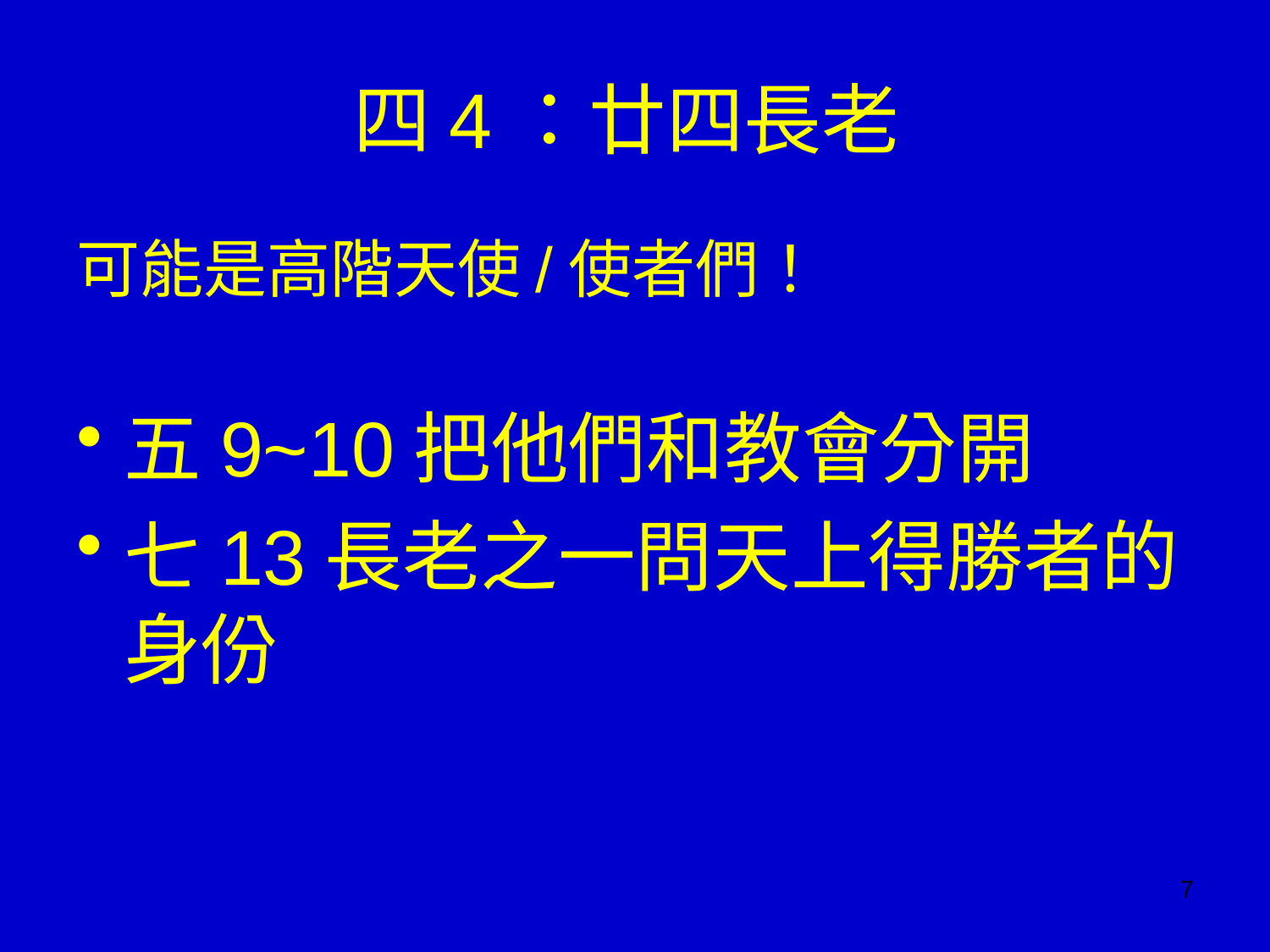

# 四4：廿四長老
可能是高階天使/使者們！

五9~10把他們和教會分開
七13長老之一問天上得勝者的身份
7